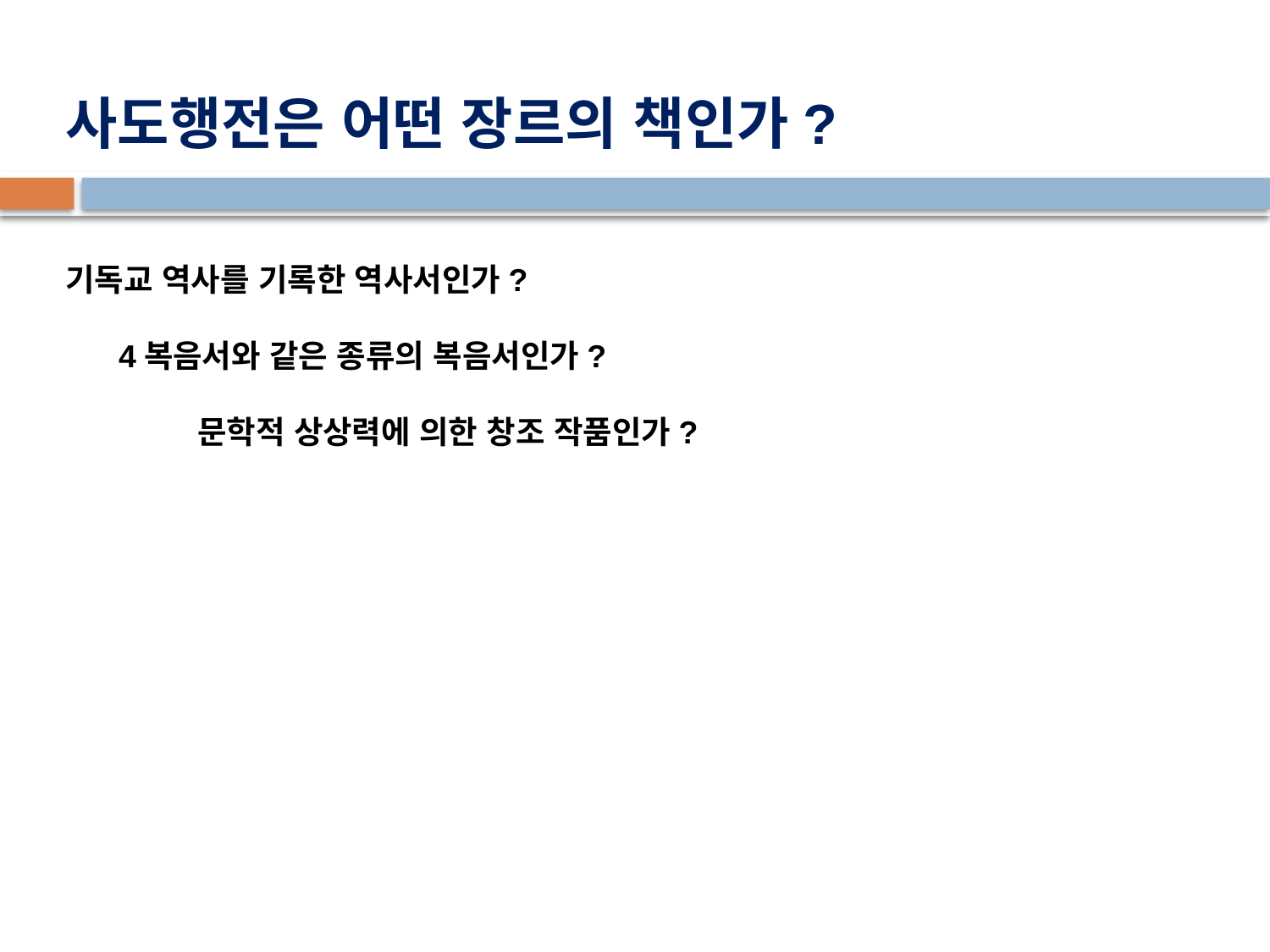

# 사도행전은 어떤 장르의 책인가?
기독교 역사를 기록한 역사서인가?

      4복음서와 같은 종류의 복음서인가?

              문학적 상상력에 의한 창조 작품인가?